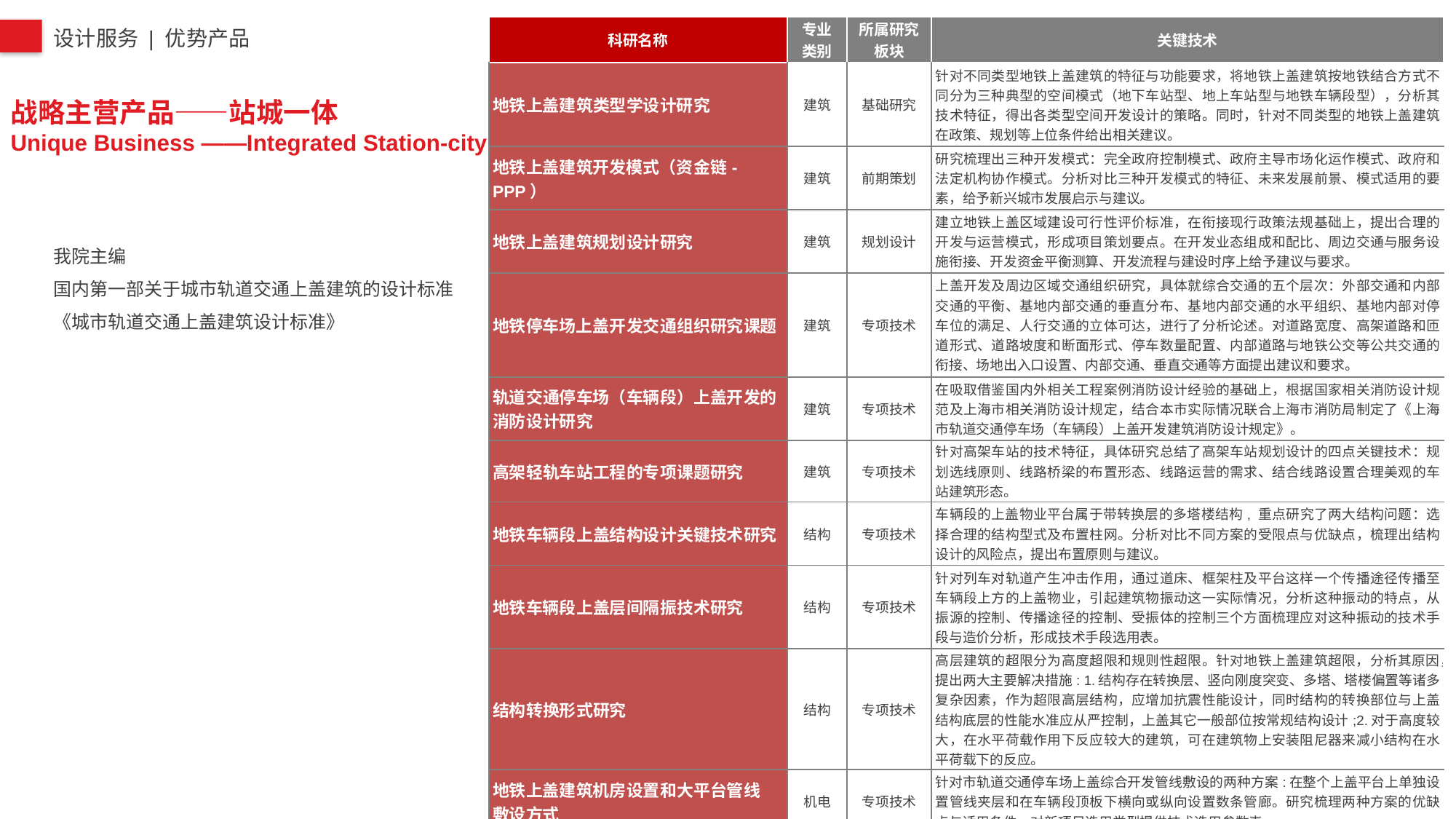

| 科研名称 | 专业 类别 | 所属研究 板块 | 关键技术 |
| --- | --- | --- | --- |
| 地铁上盖建筑类型学设计研究 | 建筑 | 基础研究 | 针对不同类型地铁上盖建筑的特征与功能要求，将地铁上盖建筑按地铁结合方式不同分为三种典型的空间模式（地下车站型、地上车站型与地铁车辆段型），分析其技术特征，得出各类型空间开发设计的策略。同时，针对不同类型的地铁上盖建筑在政策、规划等上位条件给出相关建议。 |
| 地铁上盖建筑开发模式（资金链-PPP） | 建筑 | 前期策划 | 研究梳理出三种开发模式：完全政府控制模式、政府主导市场化运作模式、政府和法定机构协作模式。分析对比三种开发模式的特征、未来发展前景、模式适用的要素，给予新兴城市发展启示与建议。 |
| 地铁上盖建筑规划设计研究 | 建筑 | 规划设计 | 建立地铁上盖区域建设可行性评价标准，在衔接现行政策法规基础上，提出合理的开发与运营模式，形成项目策划要点。在开发业态组成和配比、周边交通与服务设施衔接、开发资金平衡测算、开发流程与建设时序上给予建议与要求。 |
| 地铁停车场上盖开发交通组织研究课题 | 建筑 | 专项技术 | 上盖开发及周边区域交通组织研究，具体就综合交通的五个层次：外部交通和内部交通的平衡、基地内部交通的垂直分布、基地内部交通的水平组织、基地内部对停车位的满足、人行交通的立体可达，进行了分析论述。对道路宽度、高架道路和匝道形式、道路坡度和断面形式、停车数量配置、内部道路与地铁公交等公共交通的衔接、场地出入口设置、内部交通、垂直交通等方面提出建议和要求。 |
| 轨道交通停车场（车辆段）上盖开发的 消防设计研究 | 建筑 | 专项技术 | 在吸取借鉴国内外相关工程案例消防设计经验的基础上，根据国家相关消防设计规范及上海市相关消防设计规定，结合本市实际情况联合上海市消防局制定了《上海市轨道交通停车场（车辆段）上盖开发建筑消防设计规定》。 |
| 高架轻轨车站工程的专项课题研究 | 建筑 | 专项技术 | 针对高架车站的技术特征，具体研究总结了高架车站规划设计的四点关键技术：规划选线原则、线路桥梁的布置形态、线路运营的需求、结合线路设置合理美观的车站建筑形态。 |
| 地铁车辆段上盖结构设计关键技术研究 | 结构 | 专项技术 | 车辆段的上盖物业平台属于带转换层的多塔楼结构, 重点研究了两大结构问题：选择合理的结构型式及布置柱网。分析对比不同方案的受限点与优缺点，梳理出结构设计的风险点，提出布置原则与建议。 |
| 地铁车辆段上盖层间隔振技术研究 | 结构 | 专项技术 | 针对列车对轨道产生冲击作用，通过道床、框架柱及平台这样一个传播途径传播至车辆段上方的上盖物业，引起建筑物振动这一实际情况，分析这种振动的特点，从振源的控制、传播途径的控制、受振体的控制三个方面梳理应对这种振动的技术手段与造价分析，形成技术手段选用表。 |
| 结构转换形式研究 | 结构 | 专项技术 | 高层建筑的超限分为高度超限和规则性超限。针对地铁上盖建筑超限，分析其原因，提出两大主要解决措施: 1.结构存在转换层、竖向刚度突变、多塔、塔楼偏置等诸多复杂因素，作为超限高层结构，应增加抗震性能设计，同时结构的转换部位与上盖结构底层的性能水准应从严控制，上盖其它一般部位按常规结构设计;2.对于高度较大，在水平荷载作用下反应较大的建筑，可在建筑物上安装阻尼器来减小结构在水平荷载下的反应。 |
| 地铁上盖建筑机房设置和大平台管线 敷设方式 | 机电 | 专项技术 | 针对市轨道交通停车场上盖综合开发管线敷设的两种方案:在整个上盖平台上单独设置管线夹层和在车辆段顶板下横向或纵向设置数条管廊。研究梳理两种方案的优缺点与适用条件，对新项目选用类型提供技术选用参数表。 |

设计服务 | 优势产品
战略主营产品——站城一体
Unique Business ——Integrated Station-city
我院主编
国内第一部关于城市轨道交通上盖建筑的设计标准
《城市轨道交通上盖建筑设计标准》